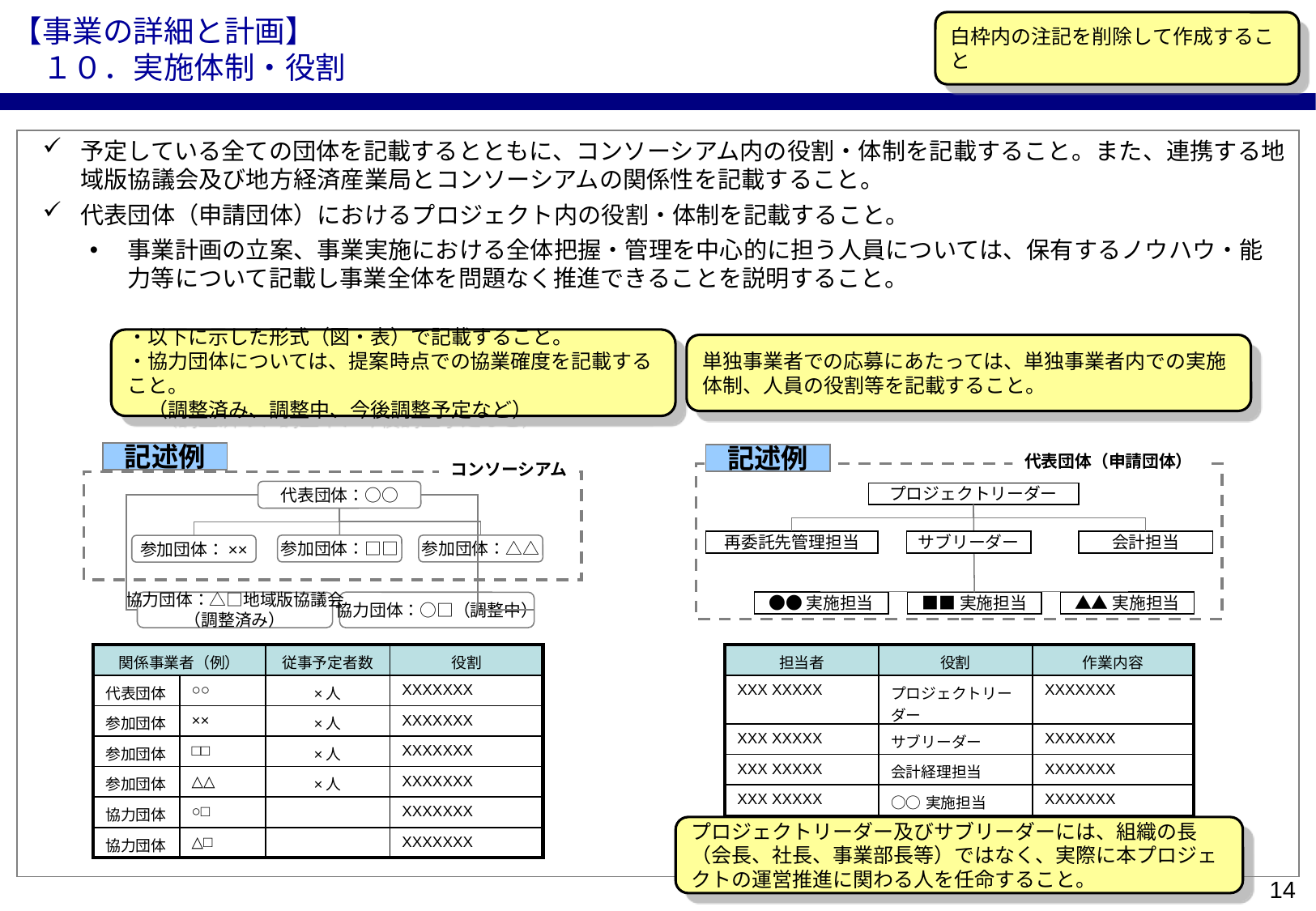

【事業の詳細と計画】
　１０．実施体制・役割
白枠内の注記を削除して作成すること
予定している全ての団体を記載するとともに、コンソーシアム内の役割・体制を記載すること。また、連携する地域版協議会及び地方経済産業局とコンソーシアムの関係性を記載すること。
代表団体（申請団体）におけるプロジェクト内の役割・体制を記載すること。
事業計画の立案、事業実施における全体把握・管理を中心的に担う人員については、保有するノウハウ・能力等について記載し事業全体を問題なく推進できることを説明すること。

・以下に示した形式（図・表）で記載すること。
・協力団体については、提案時点での協業確度を記載すること。
　（調整済み、調整中、今後調整予定など）
単独事業者での応募にあたっては、単独事業者内での実施体制、人員の役割等を記載すること。
記述例

記述例

代表団体（申請団体）
コンソーシアム

代表団体：○○

プロジェクトリーダー
再委託先管理担当
サブリーダー
会計担当
参加団体：□□
参加団体：△△
参加団体：××
協力団体：△□地域版協議会
（調整済み）
協力団体：○□（調整中）
●●実施担当
■■実施担当
▲▲実施担当
| 関係事業者（例） |  | 従事予定者数 | 役割 |
| --- | --- | --- | --- |
| 代表団体 | ○○ | ×人 | XXXXXXX |
| 参加団体 | ×× | ×人 | XXXXXXX |
| 参加団体 | □□ | ×人 | XXXXXXX |
| 参加団体 | △△ | ×人 | XXXXXXX |
| 協力団体 | ○□ |  | XXXXXXX |
| 協力団体 | △□ |  | XXXXXXX |
| 担当者 | 役割 | 作業内容 |
| --- | --- | --- |
| XXX XXXXX | プロジェクトリーダー | XXXXXXX |
| XXX XXXXX | サブリーダー | XXXXXXX |
| XXX XXXXX | 会計経理担当 | XXXXXXX |
| XXX XXXXX | ○○実施担当 | XXXXXXX |
| XXX XXXXX | ■■実施担当 | XXXXXXX |
| XXX XXXXX | ▲▲実施担当 | XXXXXXX |
プロジェクトリーダー及びサブリーダーには、組織の長（会長、社長、事業部長等）ではなく、実際に本プロジェクトの運営推進に関わる人を任命すること。